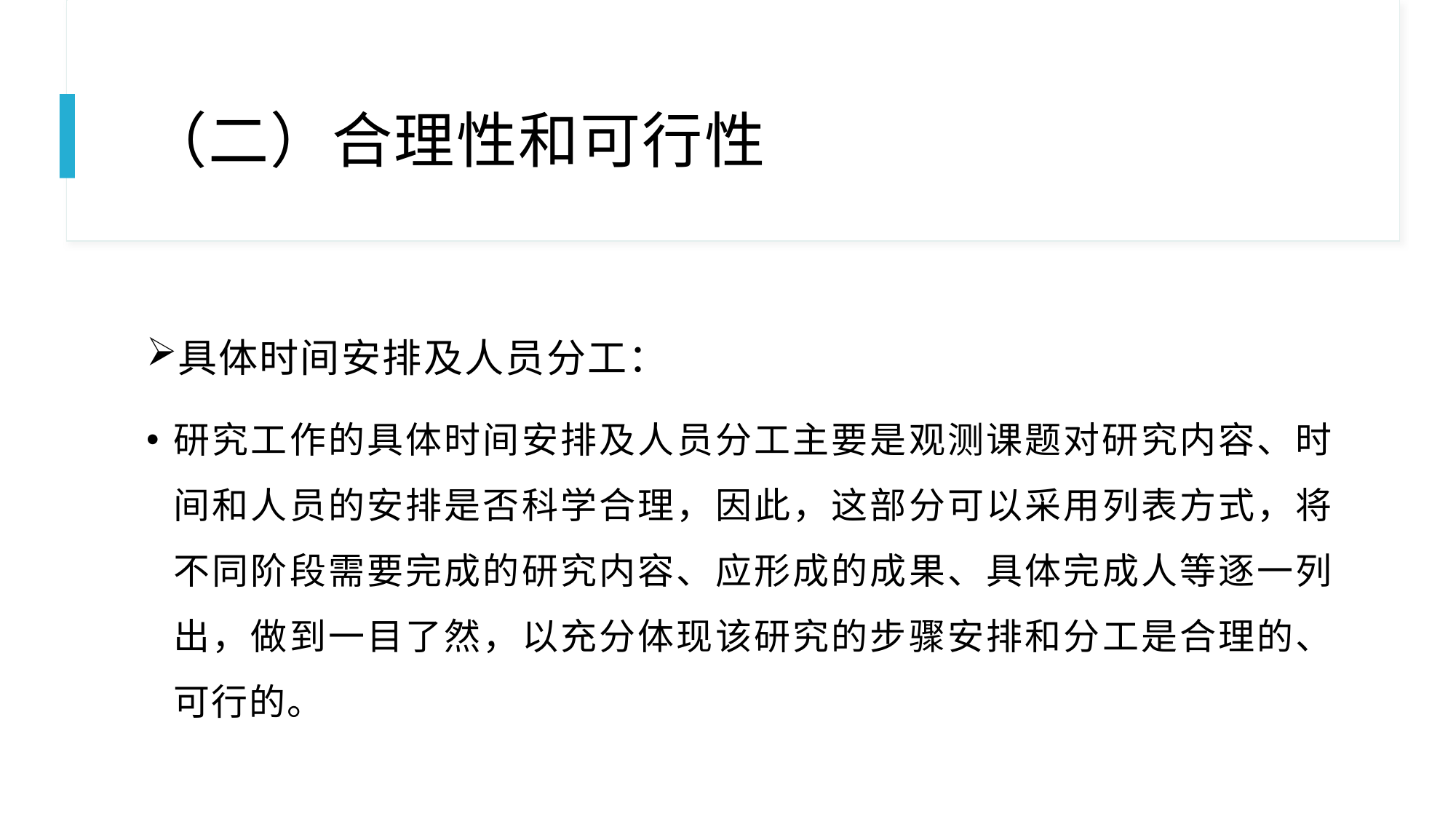

# （二）合理性和可行性
具体时间安排及人员分工：
研究工作的具体时间安排及人员分工主要是观测课题对研究内容、时间和人员的安排是否科学合理，因此，这部分可以采用列表方式，将不同阶段需要完成的研究内容、应形成的成果、具体完成人等逐一列出，做到一目了然，以充分体现该研究的步骤安排和分工是合理的、可行的。